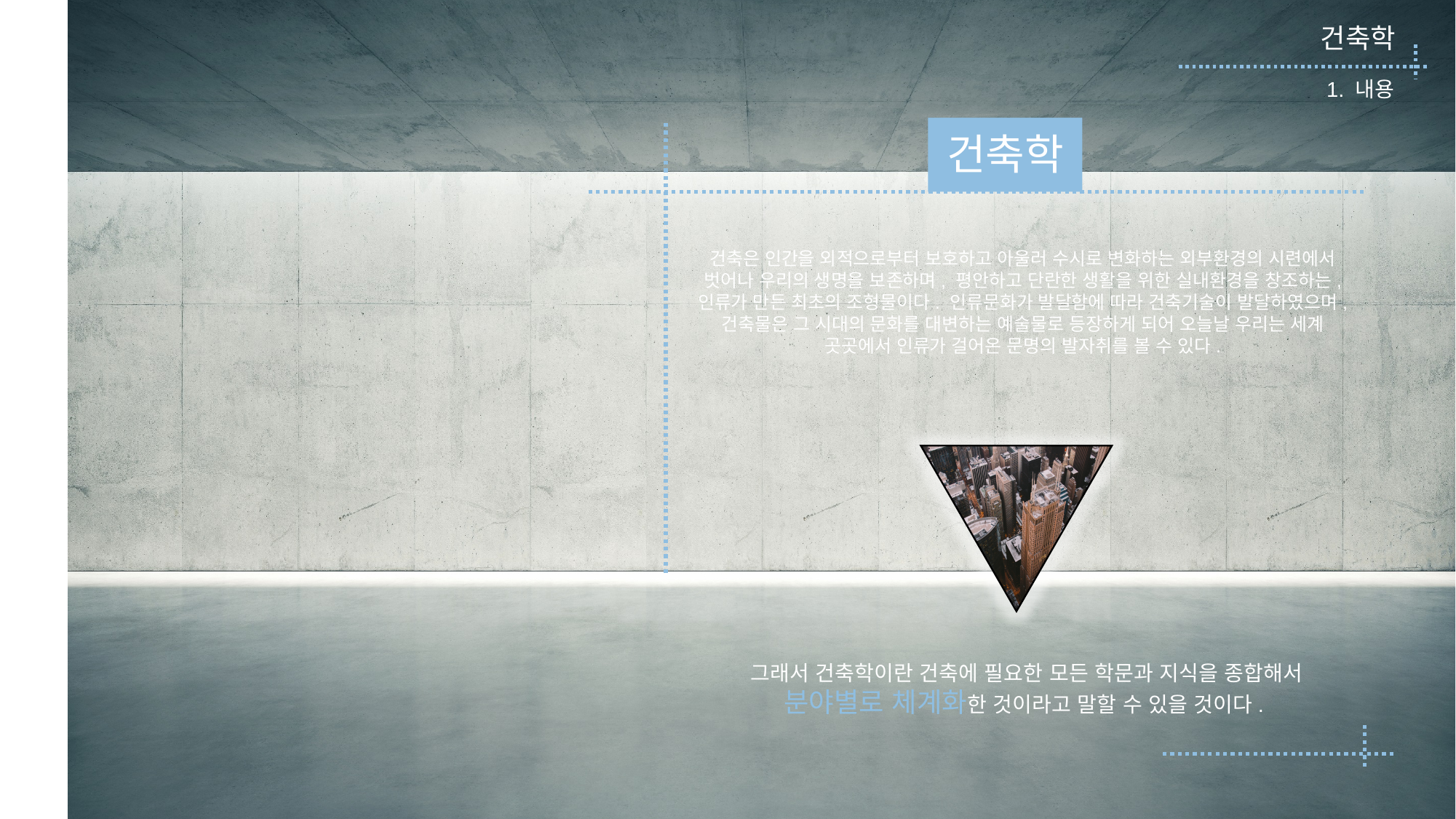

건축학
1. 내용

건축학
건축은 인간을 외적으로부터 보호하고 아울러 수시로 변화하는 외부환경의 시련에서 벗어나 우리의 생명을 보존하며, 평안하고 단란한 생활을 위한 실내환경을 창조하는, 인류가 만든 최초의 조형물이다. 인류문화가 발달함에 따라 건축기술이 발달하였으며, 건축물은 그 시대의 문화를 대변하는 예술물로 등장하게 되어 오늘날 우리는 세계 곳곳에서 인류가 걸어온 문명의 발자취를 볼 수 있다.

그래서 건축학이란 건축에 필요한 모든 학문과 지식을 종합해서 분야별로 체계화한 것이라고 말할 수 있을 것이다.